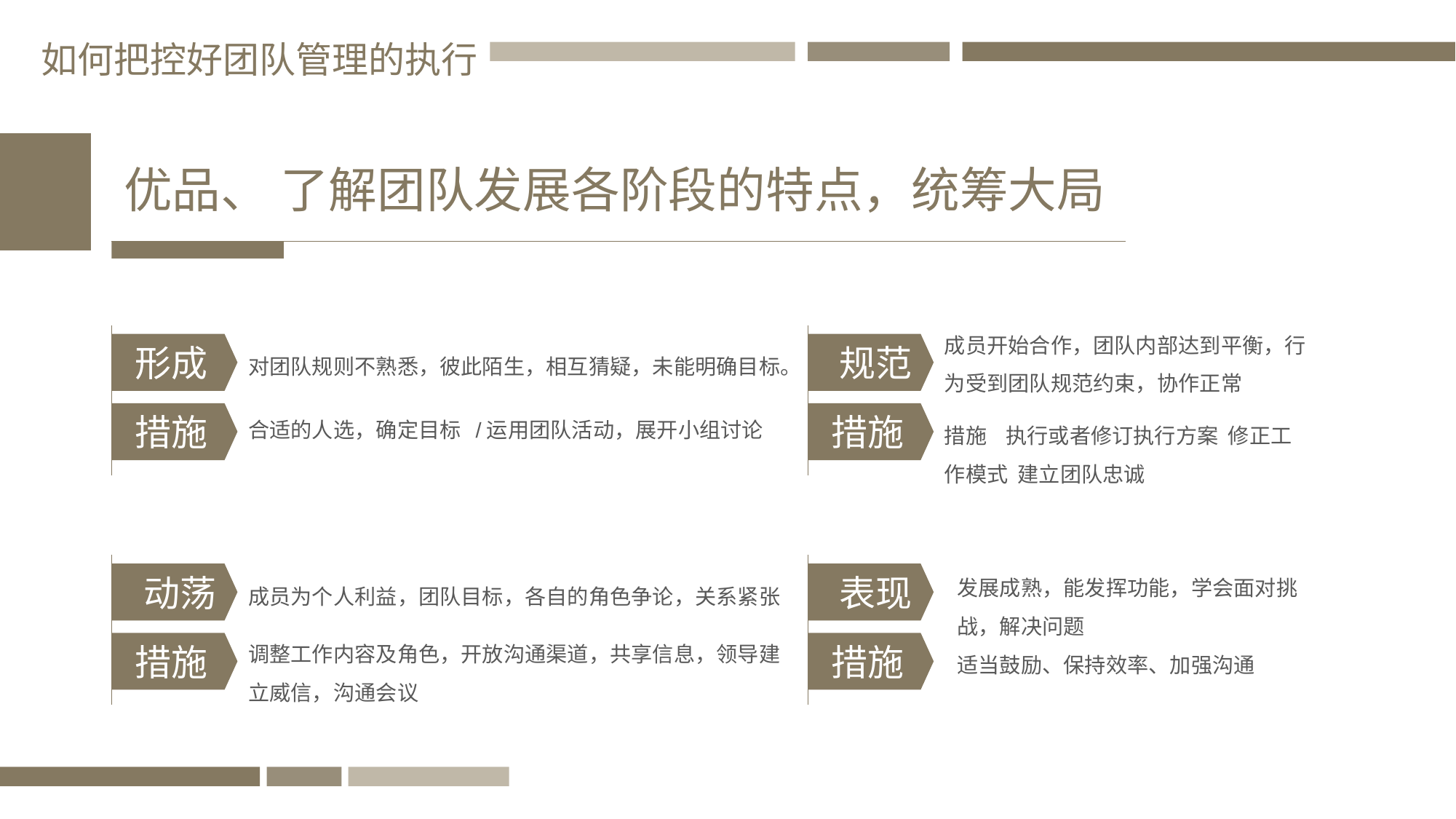

如何把控好团队管理的执行

 优品、 了解团队发展各阶段的特点，统筹大局

成员开始合作，团队内部达到平衡，行为受到团队规范约束，协作正常
 规范
措施
措施    执行或者修订执行方案  修正工作模式  建立团队忠诚
形成
措施
对团队规则不熟悉，彼此陌生，相互猜疑，未能明确目标。
合适的人选，确定目标  /运用团队活动，展开小组讨论
 动荡
措施
成员为个人利益，团队目标，各自的角色争论，关系紧张
调整工作内容及角色，开放沟通渠道，共享信息，领导建立威信，沟通会议
 表现
措施
发展成熟，能发挥功能，学会面对挑战，解决问题
适当鼓励、保持效率、加强沟通